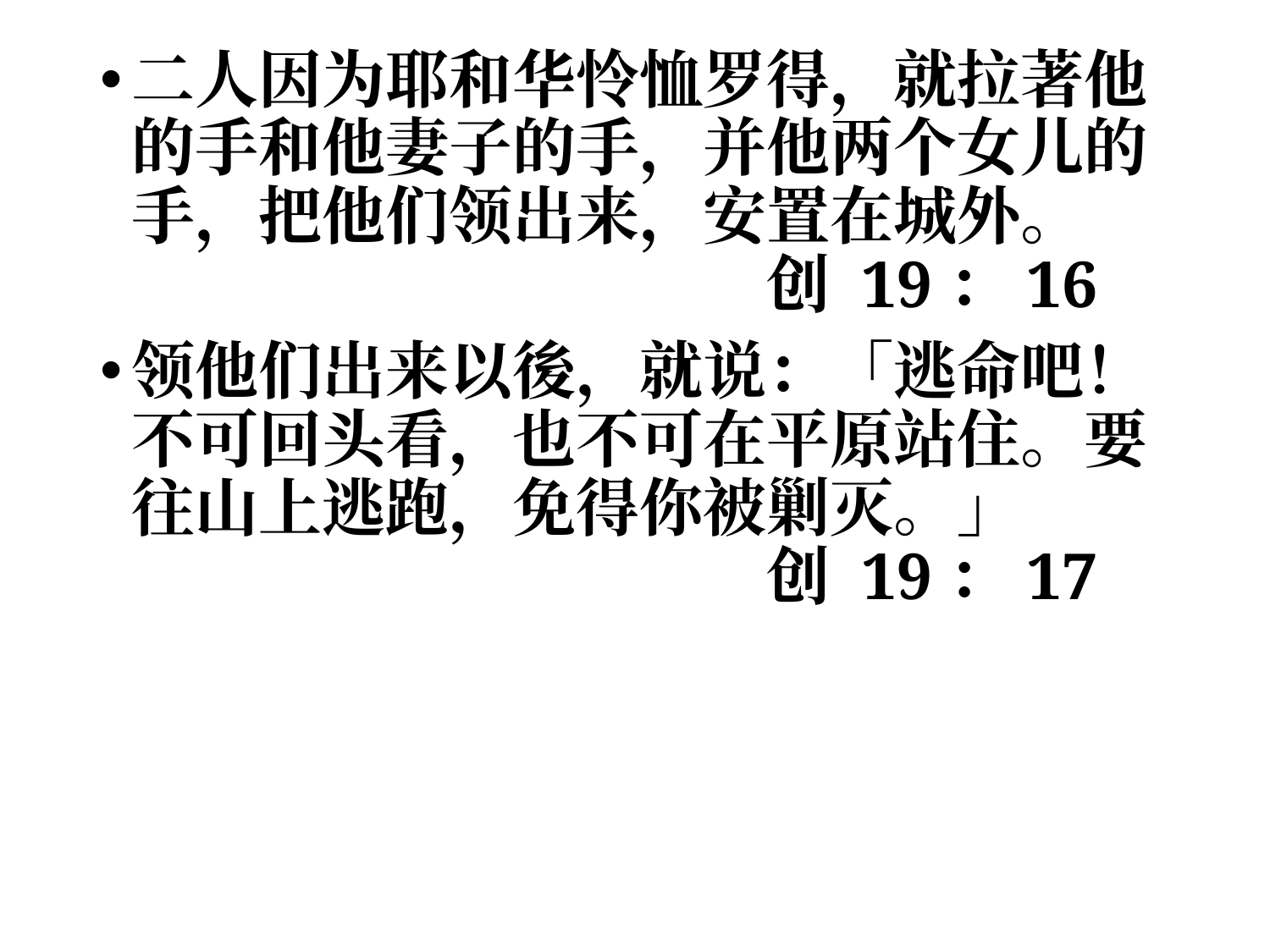

二人因为耶和华怜恤罗得，就拉著他的手和他妻子的手，并他两个女儿的手，把他们领出来，安置在城外。						创 19：16
领他们出来以後，就说：「逃命吧！不可回头看，也不可在平原站住。要往山上逃跑，免得你被剿灭。」						创 19：17